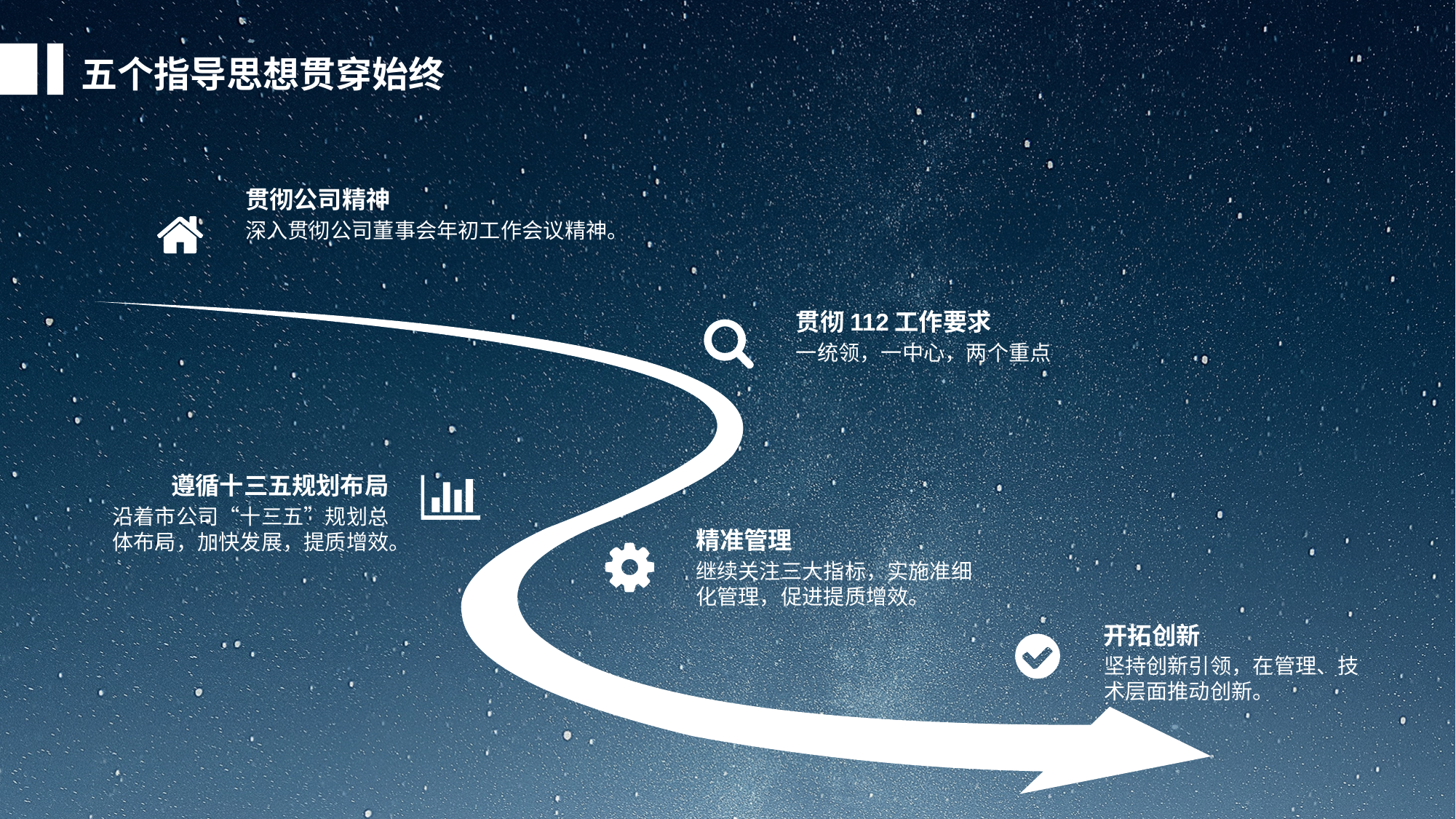

五个指导思想贯穿始终
贯彻公司精神
深入贯彻公司董事会年初工作会议精神。

贯彻112工作要求

一统领，一中心，两个重点
遵循十三五规划布局

沿着市公司“十三五”规划总体布局，加快发展，提质增效。
精准管理

继续关注三大指标，实施准细化管理，促进提质增效。
开拓创新

坚持创新引领，在管理、技术层面推动创新。